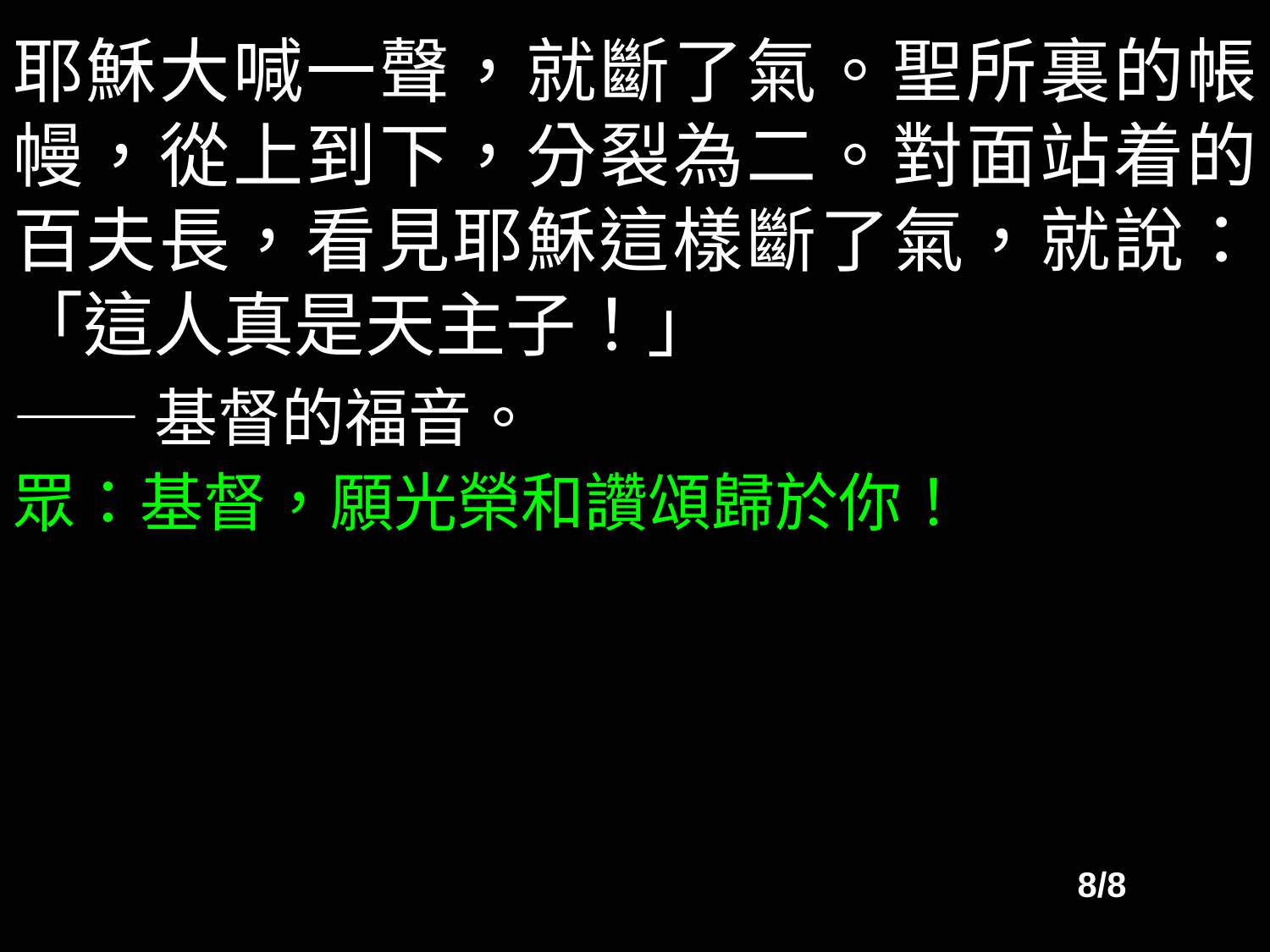

耶穌大喊一聲，就斷了氣。聖所裏的帳幔，從上到下，分裂為二。對面站着的百夫長，看見耶穌這樣斷了氣，就說：「這人真是天主子！」
——基督的福音。
眾：基督，願光榮和讚頌歸於你！
8/8